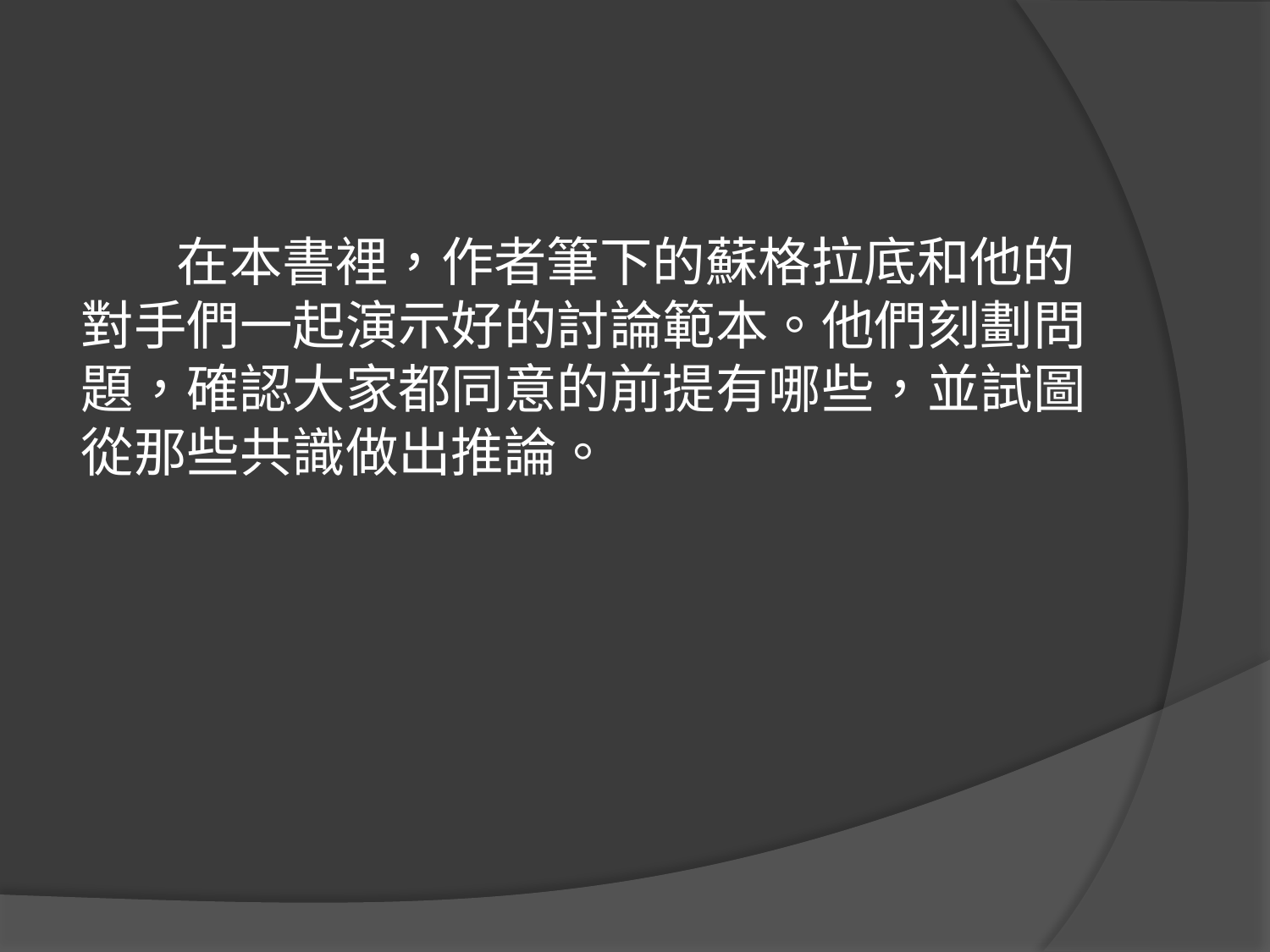

#
       在本書裡，作者筆下的蘇格拉底和他的對手們一起演示好的討論範本。他們刻劃問題，確認大家都同意的前提有哪些，並試圖從那些共識做出推論。